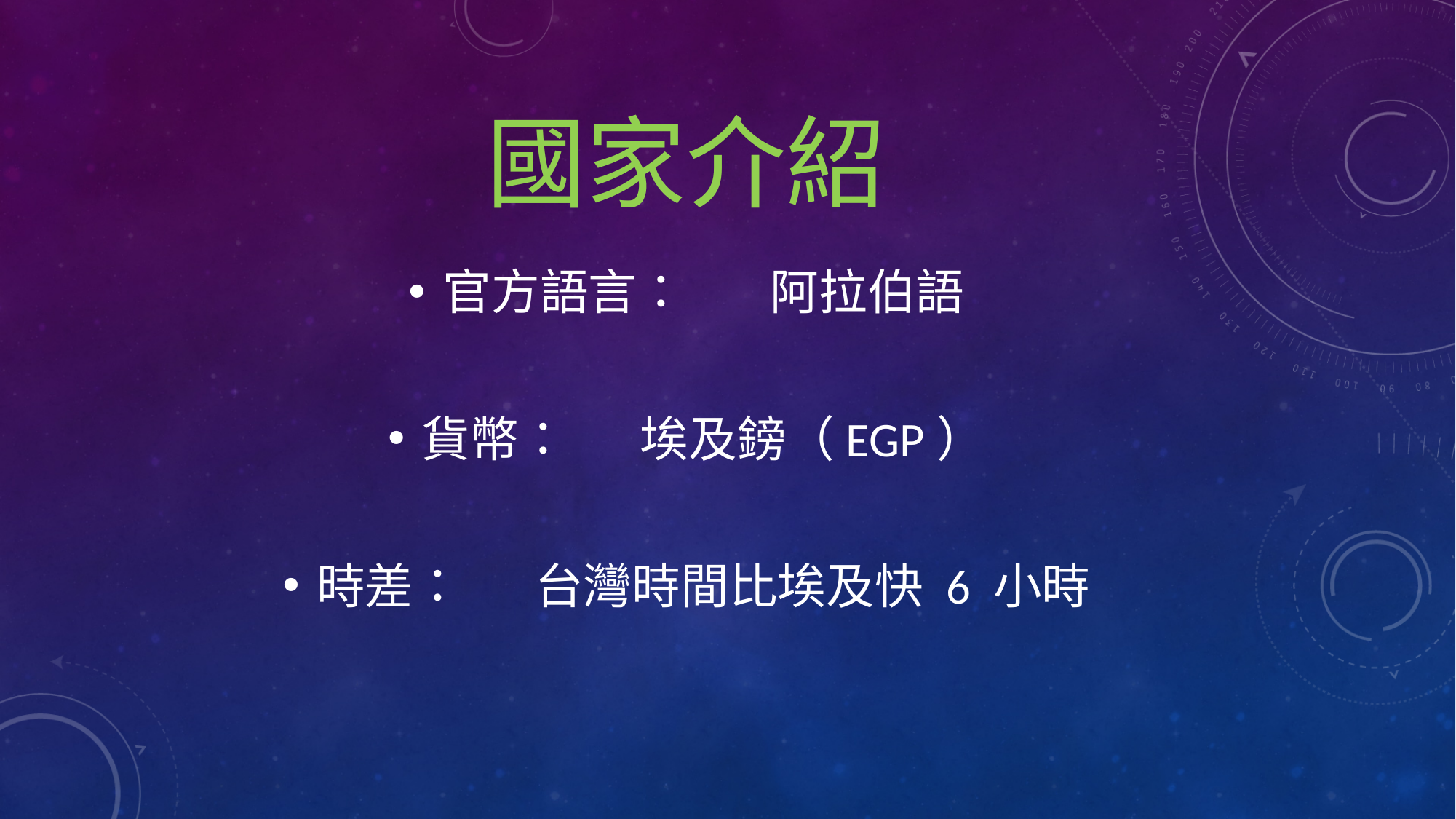

# 國家介紹
官方語言： 	阿拉伯語

貨幣：	埃及鎊（EGP）

時差： 	台灣時間比埃及快 6 小時